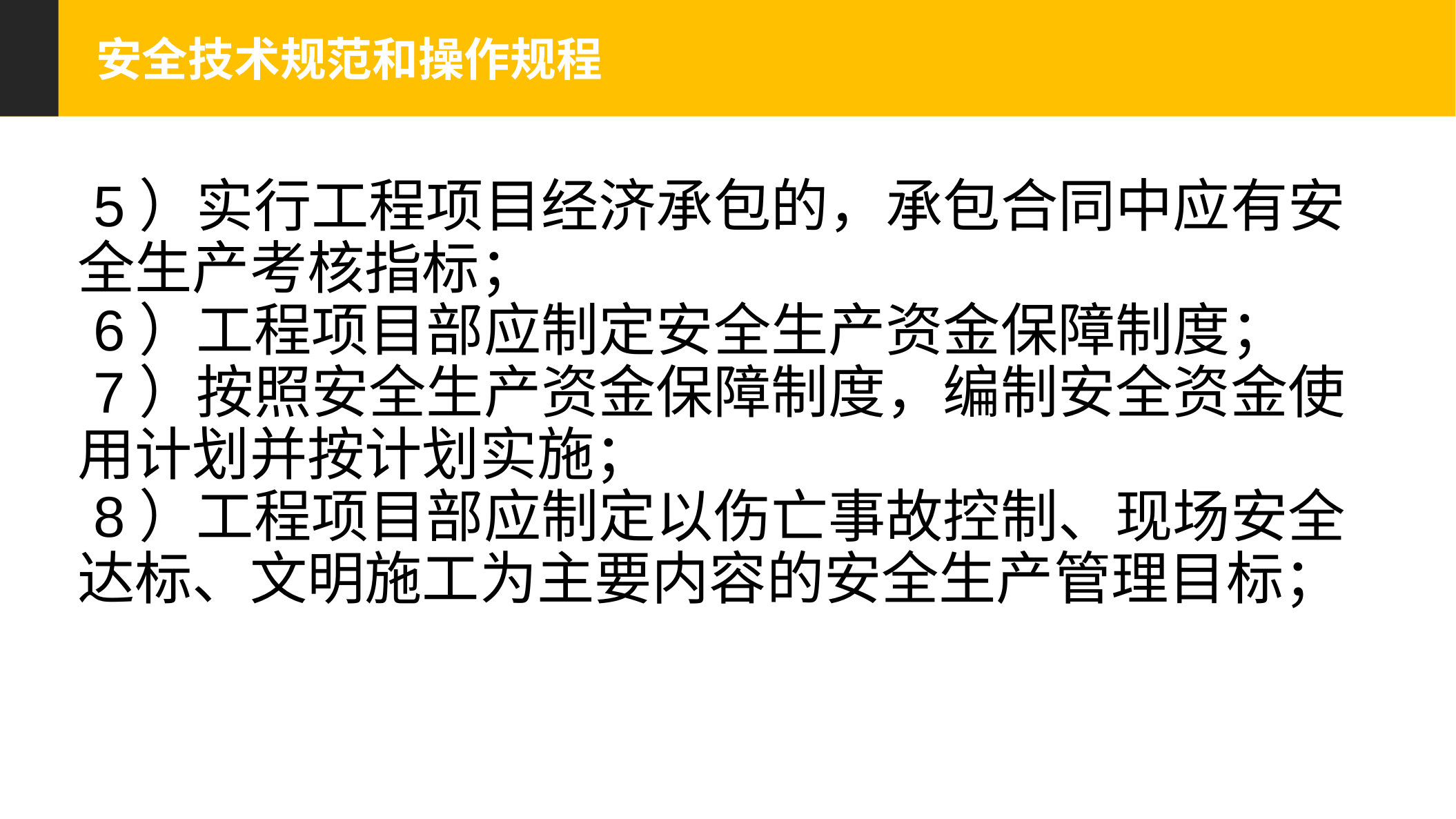

安全技术规范和操作规程
 5）实行工程项目经济承包的，承包合同中应有安全生产考核指标；
 6）工程项目部应制定安全生产资金保障制度；
 7）按照安全生产资金保障制度，编制安全资金使用计划并按计划实施；
 8）工程项目部应制定以伤亡事故控制、现场安全达标、文明施工为主要内容的安全生产管理目标；